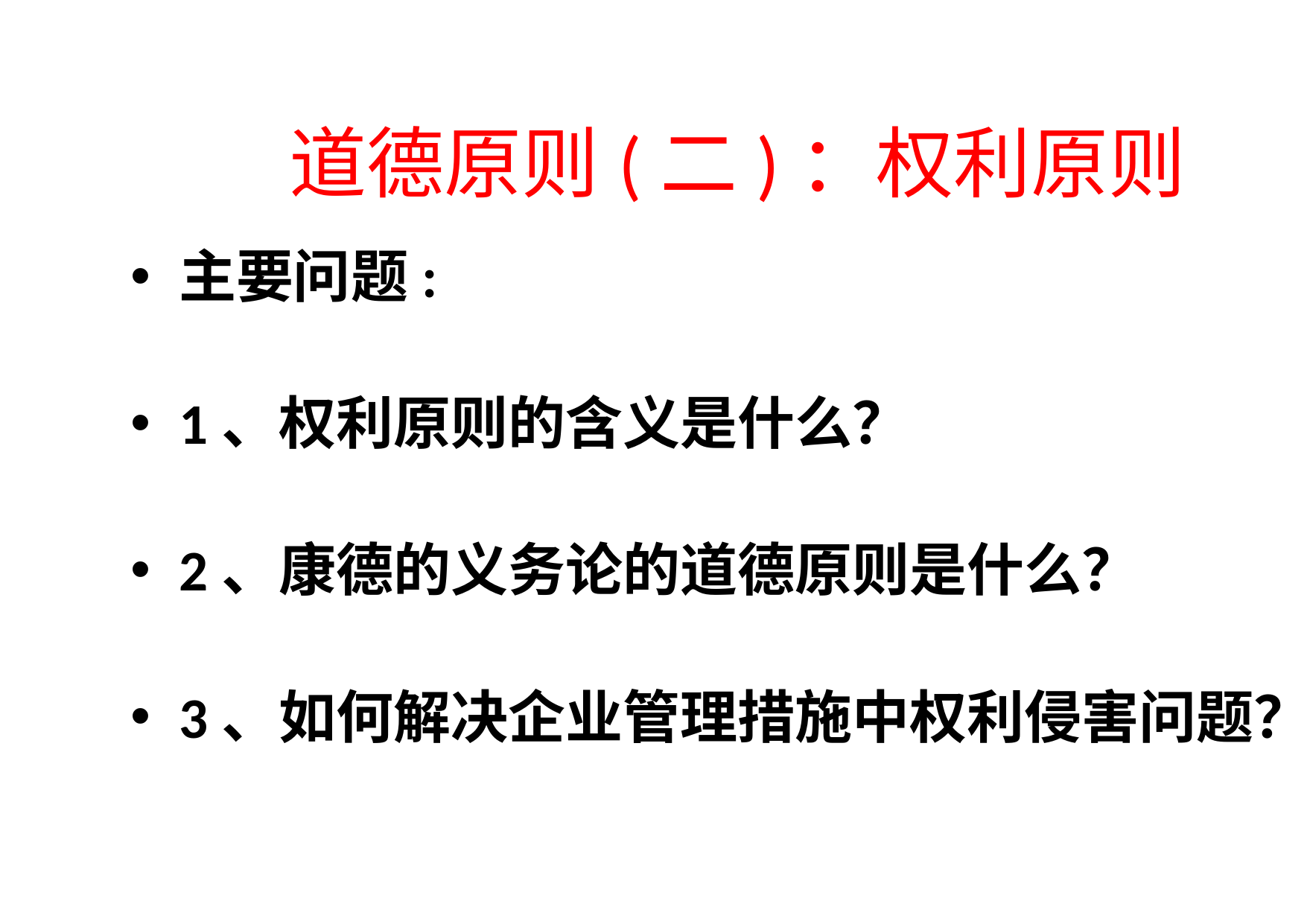

道德原则(二)：权利原则

主要问题:

1、权利原则的含义是什么？

2、康德的义务论的道德原则是什么？

3、如何解决企业管理措施中权利侵害问题？